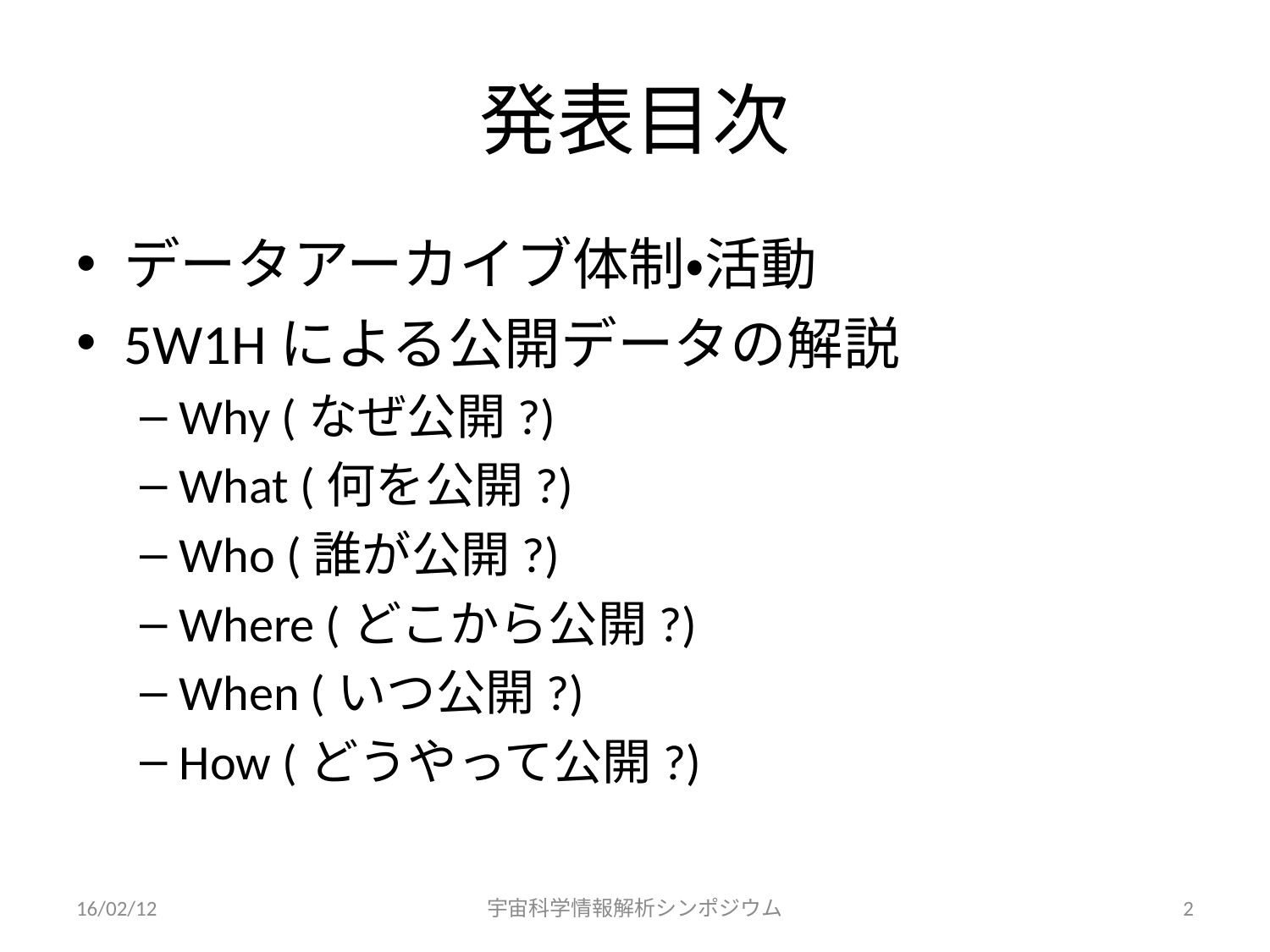

# 発表目次
データアーカイブ体制・活動
5W1Hによる公開データの解説
Why (なぜ公開?)
What (何を公開?)
Who (誰が公開?)
Where (どこから公開?)
When (いつ公開?)
How (どうやって公開?)
16/02/12
宇宙科学情報解析シンポジウム
2